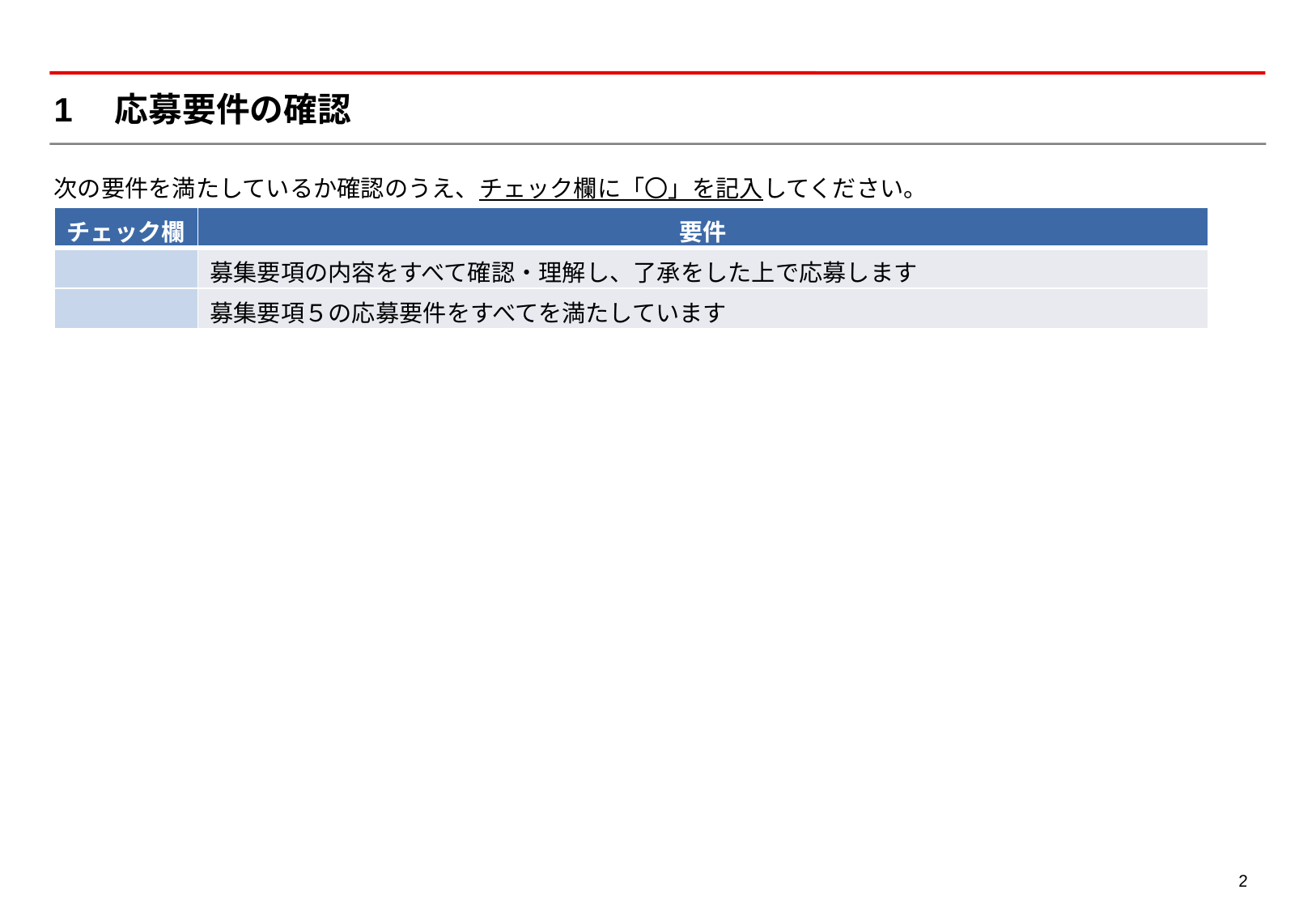

# 1　応募要件の確認
次の要件を満たしているか確認のうえ、チェック欄に「〇」を記入してください。
| チェック欄 | 要件 |
| --- | --- |
|  | 募集要項の内容をすべて確認・理解し、了承をした上で応募します |
|  | 募集要項５の応募要件をすべてを満たしています |